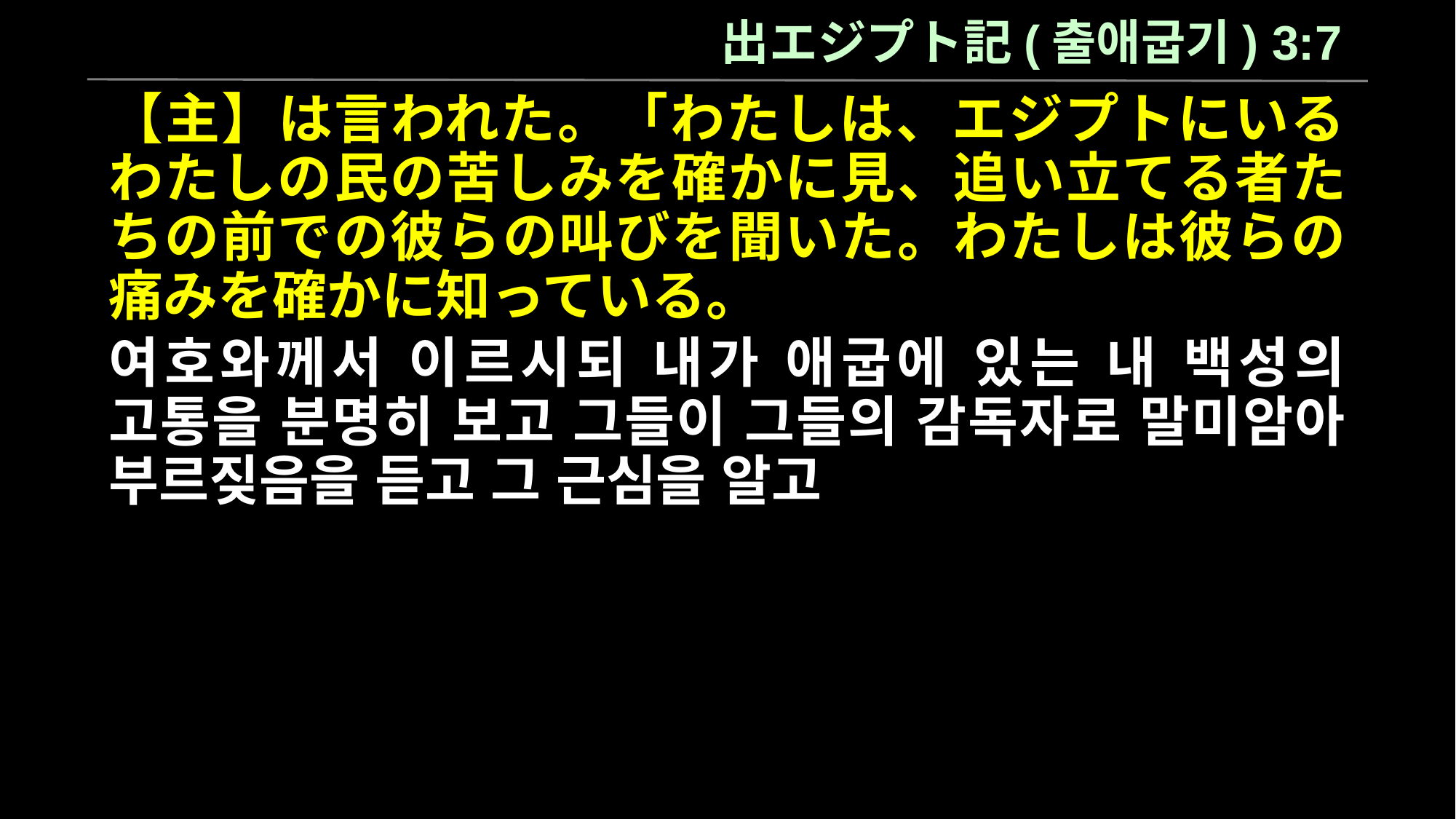

出エジプト記(출애굽기) 3:7

【主】は言われた。「わたしは、エジプトにいるわたしの民の苦しみを確かに見、追い立てる者たちの前での彼らの叫びを聞いた。わたしは彼らの痛みを確かに知っている。
여호와께서 이르시되 내가 애굽에 있는 내 백성의 고통을 분명히 보고 그들이 그들의 감독자로 말미암아 부르짖음을 듣고 그 근심을 알고